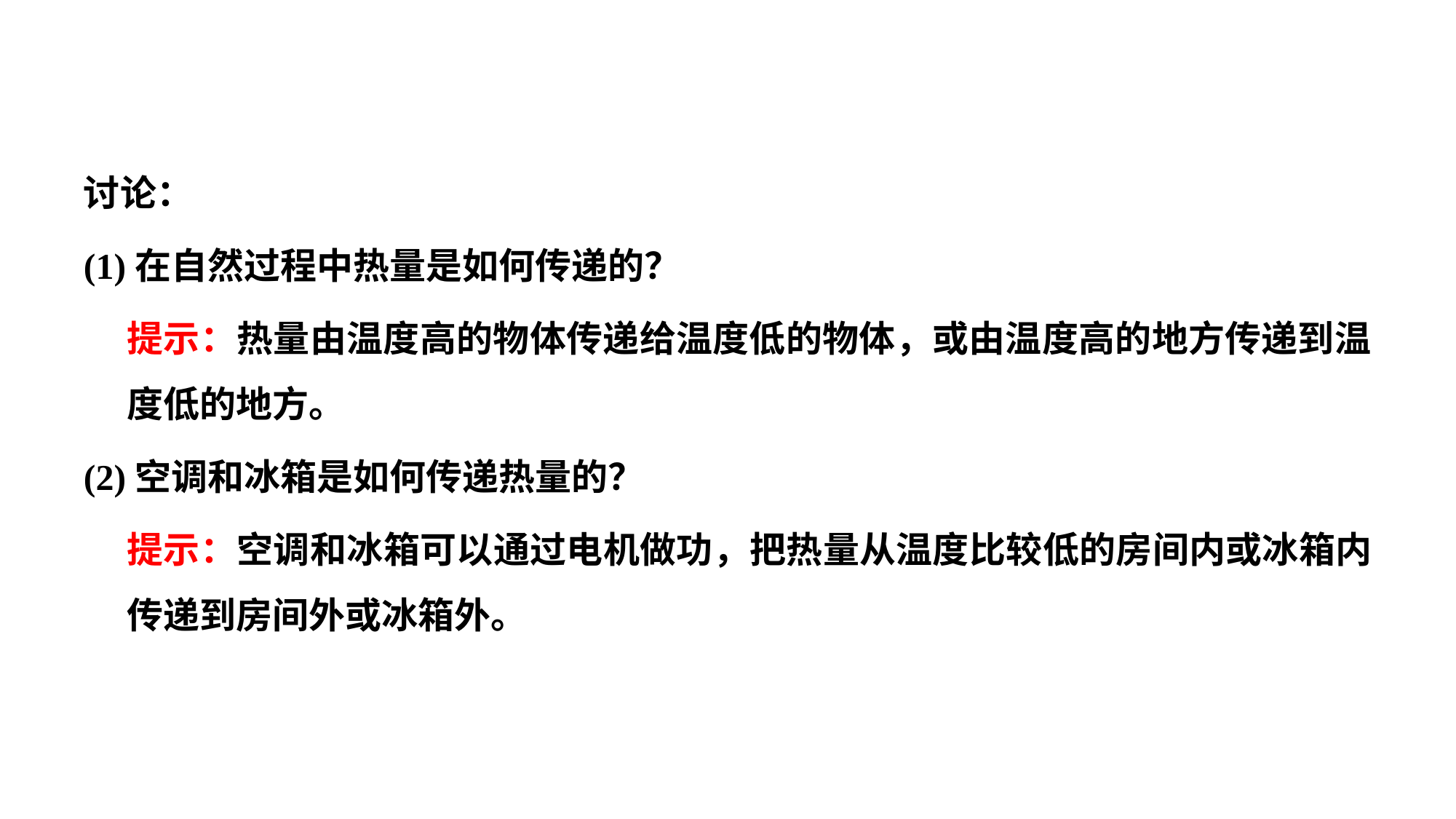

讨论：
(1)在自然过程中热量是如何传递的？
	提示：热量由温度高的物体传递给温度低的物体，或由温度高的地方传递到温度低的地方。
(2)空调和冰箱是如何传递热量的？
	提示：空调和冰箱可以通过电机做功，把热量从温度比较低的房间内或冰箱内传递到房间外或冰箱外。